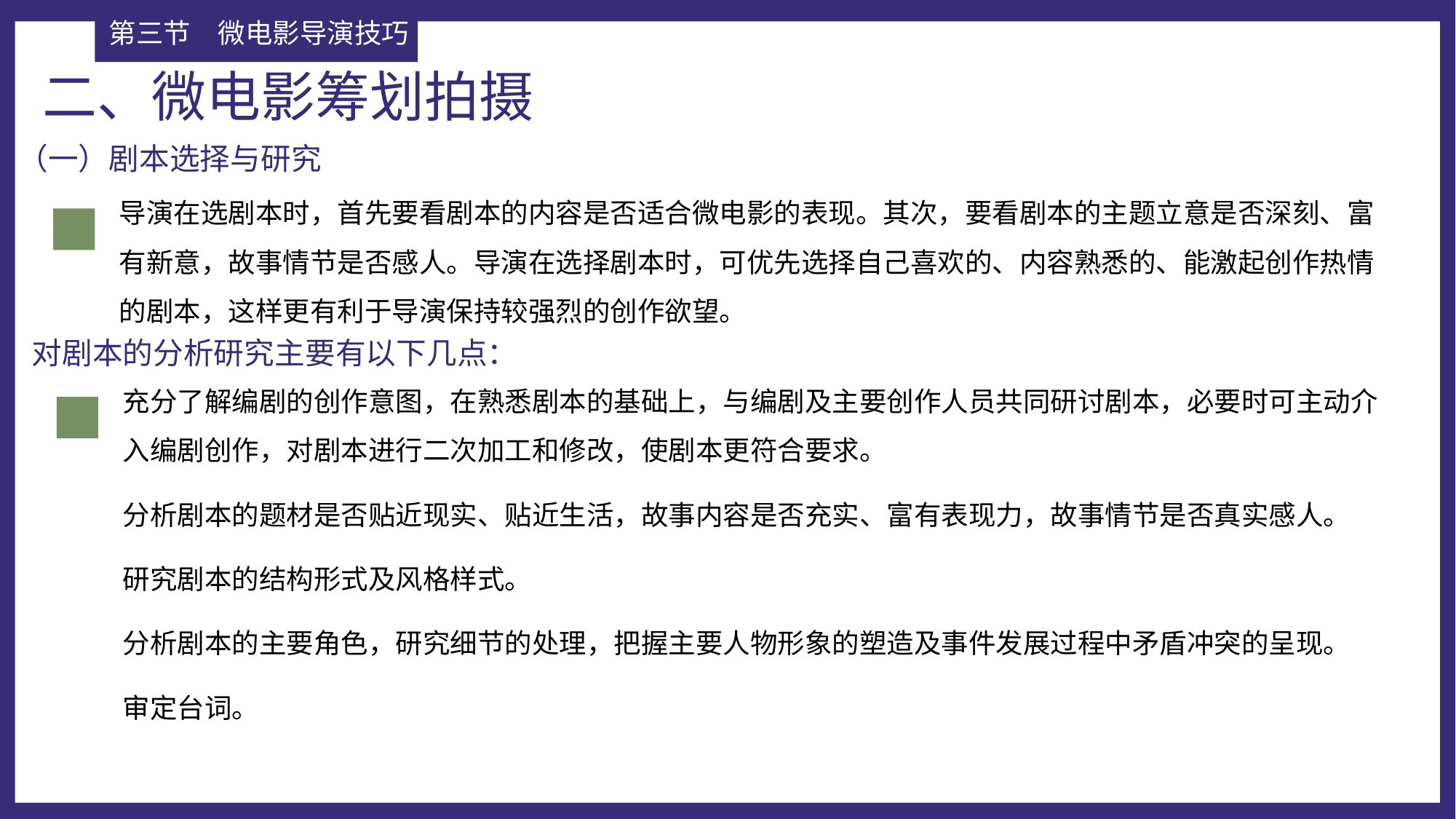

第三节	微电影导演技巧
二、微电影筹划拍摄
（一）剧本选择与研究
导演在选剧本时，首先要看剧本的内容是否适合微电影的表现。其次，要看剧本的主题立意是否深刻、富有新意，故事情节是否感人。导演在选择剧本时，可优先选择自己喜欢的、内容熟悉的、能激起创作热情的剧本，这样更有利于导演保持较强烈的创作欲望。

对剧本的分析研究主要有以下几点：
充分了解编剧的创作意图，在熟悉剧本的基础上，与编剧及主要创作人员共同研讨剧本，必要时可主动介入编剧创作，对剧本进行二次加工和修改，使剧本更符合要求。
分析剧本的题材是否贴近现实、贴近生活，故事内容是否充实、富有表现力，故事情节是否真实感人。
研究剧本的结构形式及风格样式。
分析剧本的主要角色，研究细节的处理，把握主要人物形象的塑造及事件发展过程中矛盾冲突的呈现。
审定台词。